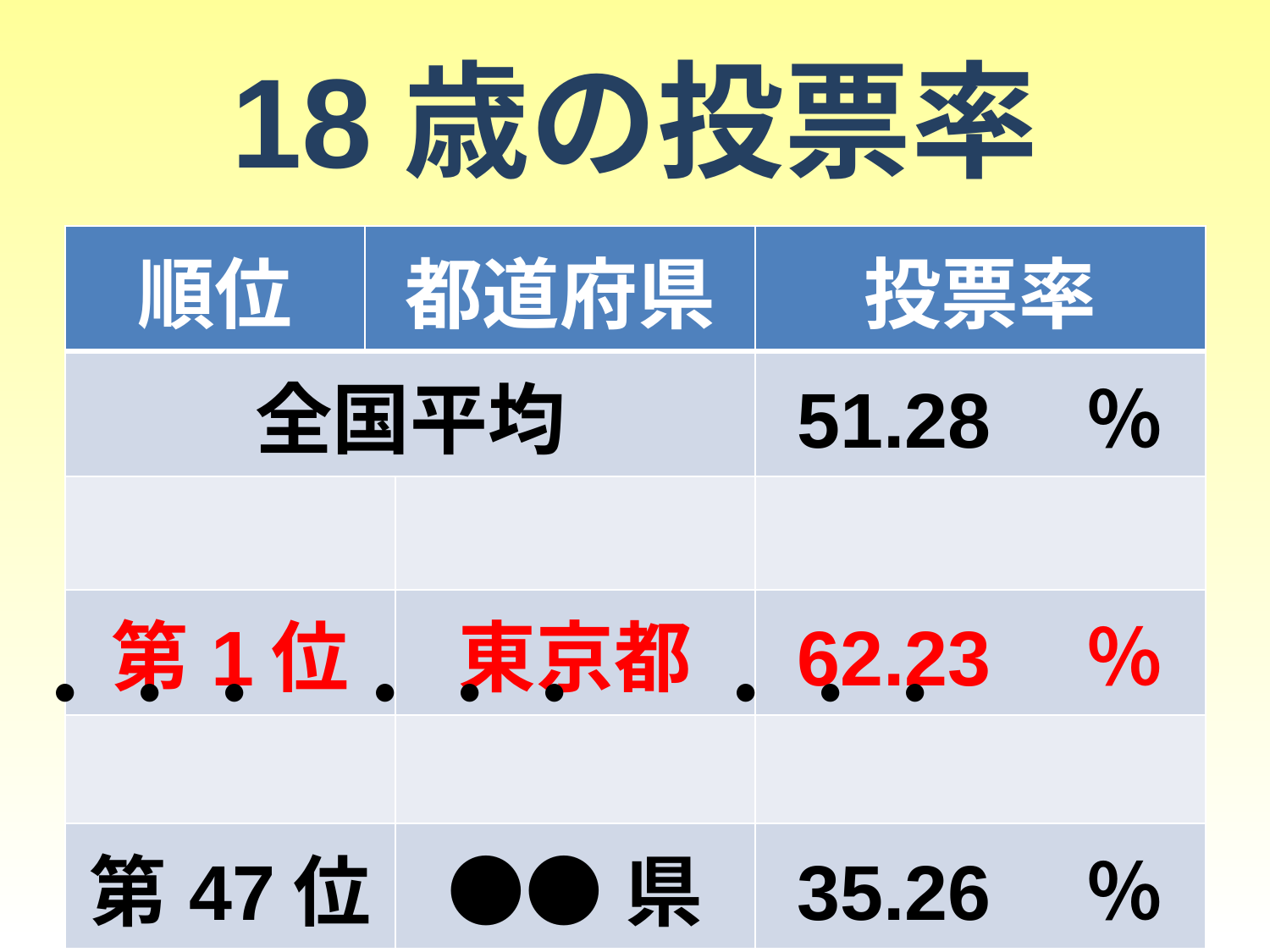

# 18歳の投票率

| 順位 | 都道府県 |  | 投票率 |
| --- | --- | --- | --- |
| 全国平均 |  |  | 51.28　％ |
|  |  |  |  |
| 第1位 |  | 東京都 | 62.23　％ |
|  |  |  |  |
| 第47位 |  | ●●県 | 35.26　％ |
・・・
・・・
・・・
6